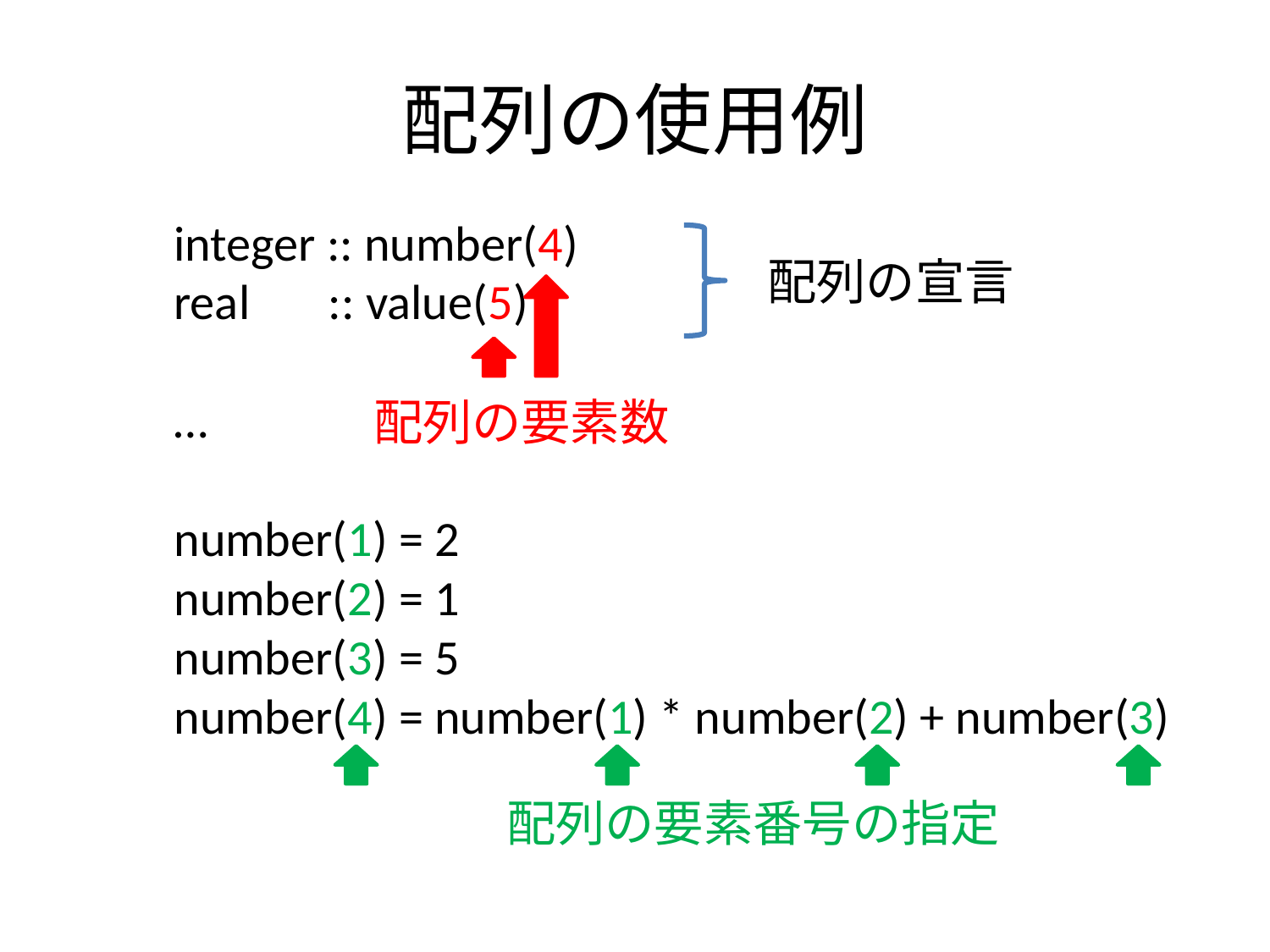

# 配列の使用例
integer :: number(4)
real       :: value(5)

…

number(1) = 2
number(2) = 1
number(3) = 5
number(4) = number(1) * number(2) + number(3)

配列の宣言

配列の要素数

配列の要素番号の指定